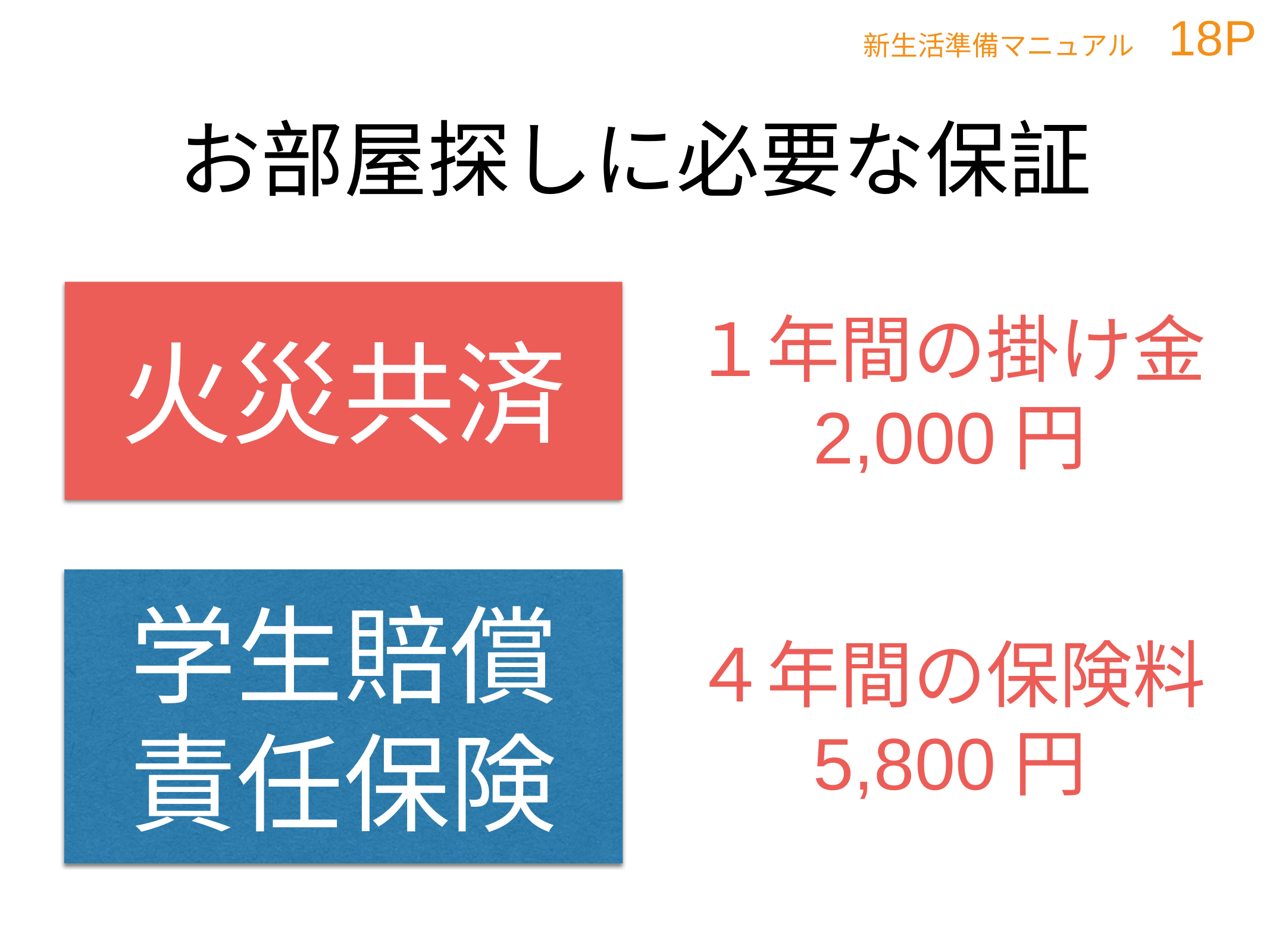

新生活準備マニュアル　18P
お部屋探しに必要な保証

１年間の掛け金
2,000円
火災共済

学生賠償
責任保険
４年間の保険料
5,800円